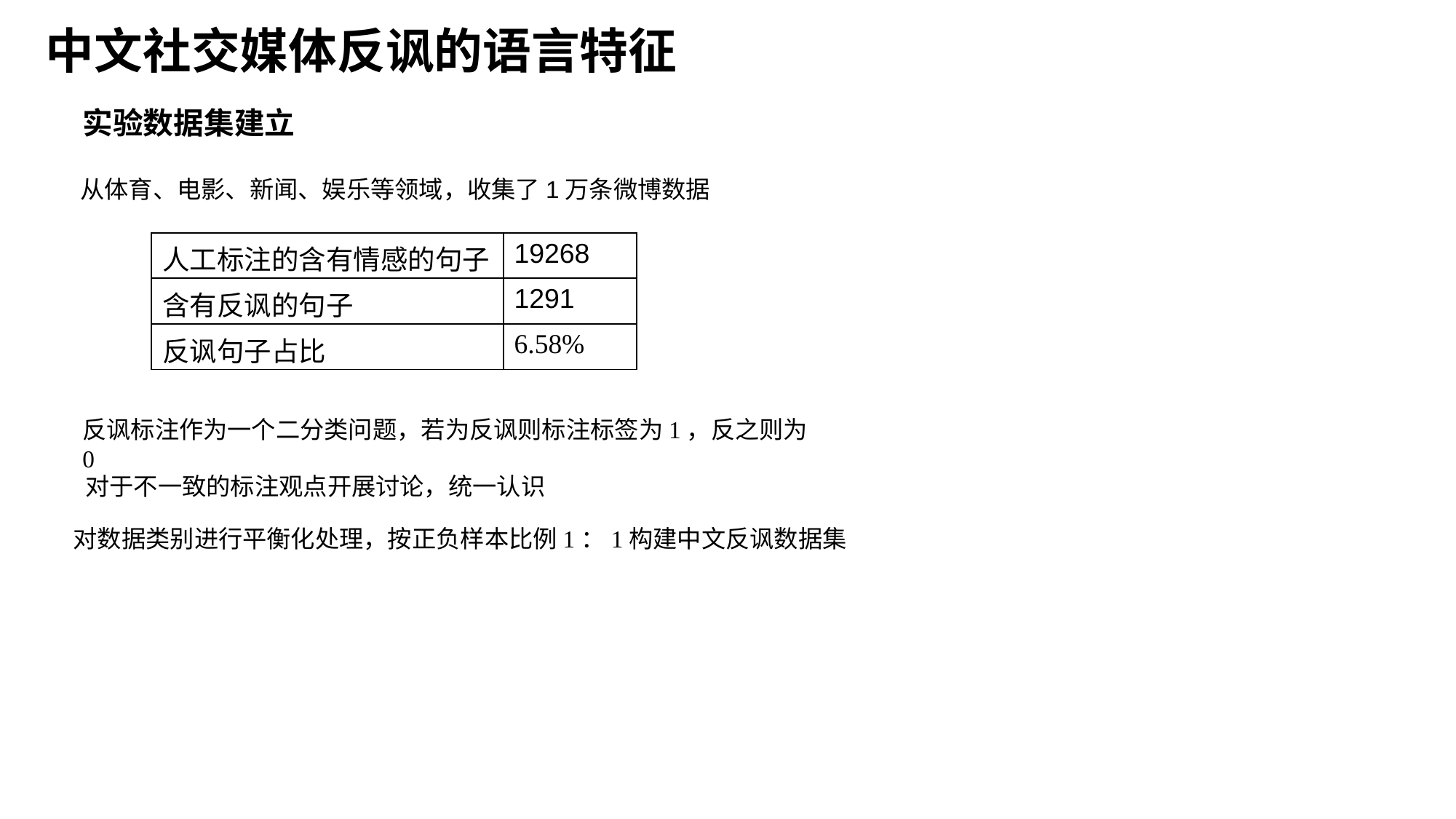

中文社交媒体反讽的语言特征
实验数据集建立
从体育、电影、新闻、娱乐等领域，收集了1万条微博数据
| 人工标注的含有情感的句子 | 19268 |
| --- | --- |
| 含有反讽的句子 | 1291 |
| 反讽句子占比 | 6.58% |
反讽标注作为一个二分类问题，若为反讽则标注标签为1，反之则为0
对于不一致的标注观点开展讨论，统一认识
对数据类别进行平衡化处理，按正负样本比例1：1构建中文反讽数据集